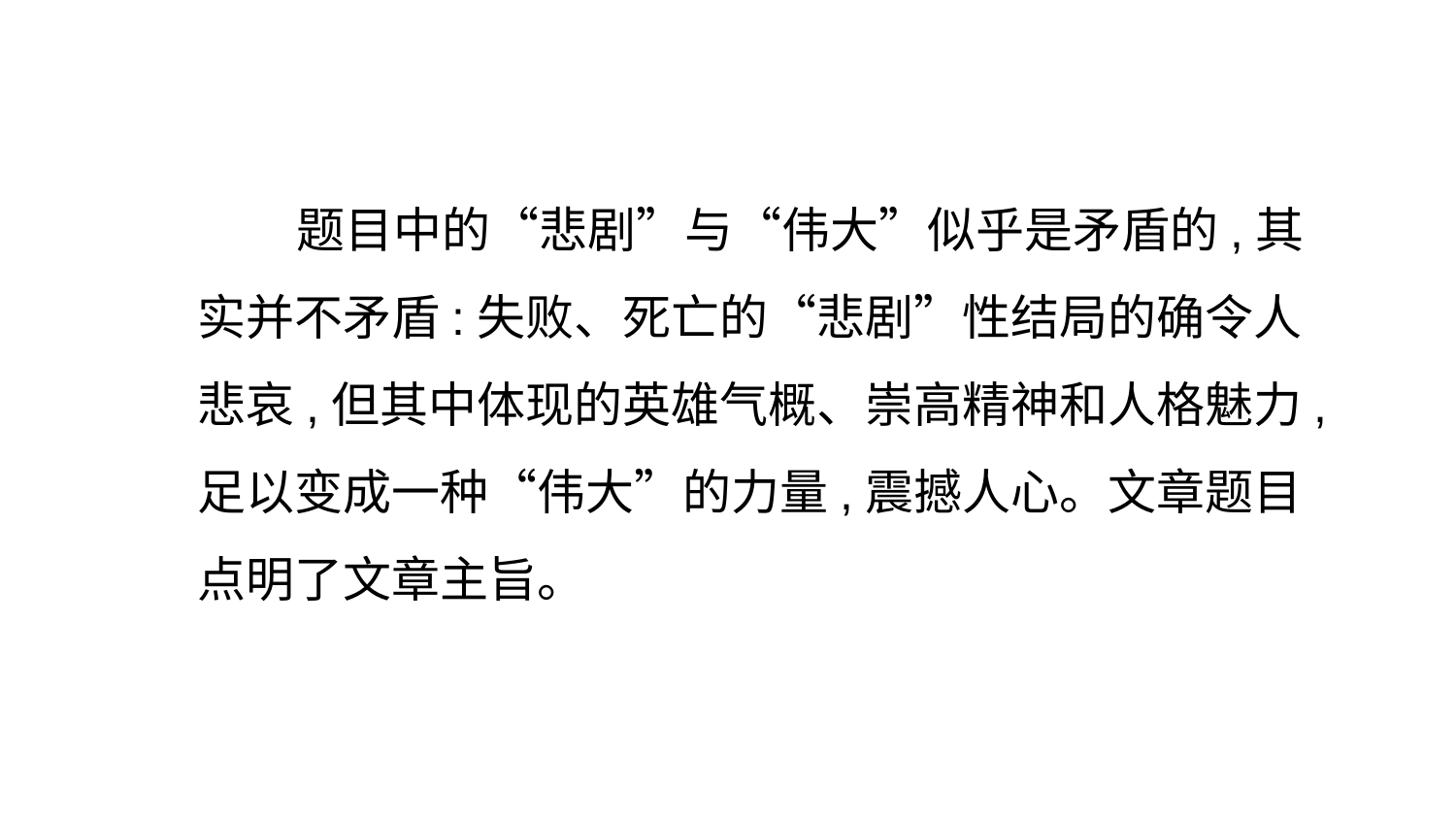

题目中的“悲剧”与“伟大”似乎是矛盾的,其实并不矛盾:失败、死亡的“悲剧”性结局的确令人悲哀,但其中体现的英雄气概、崇高精神和人格魅力,足以变成一种“伟大”的力量,震撼人心。文章题目点明了文章主旨。